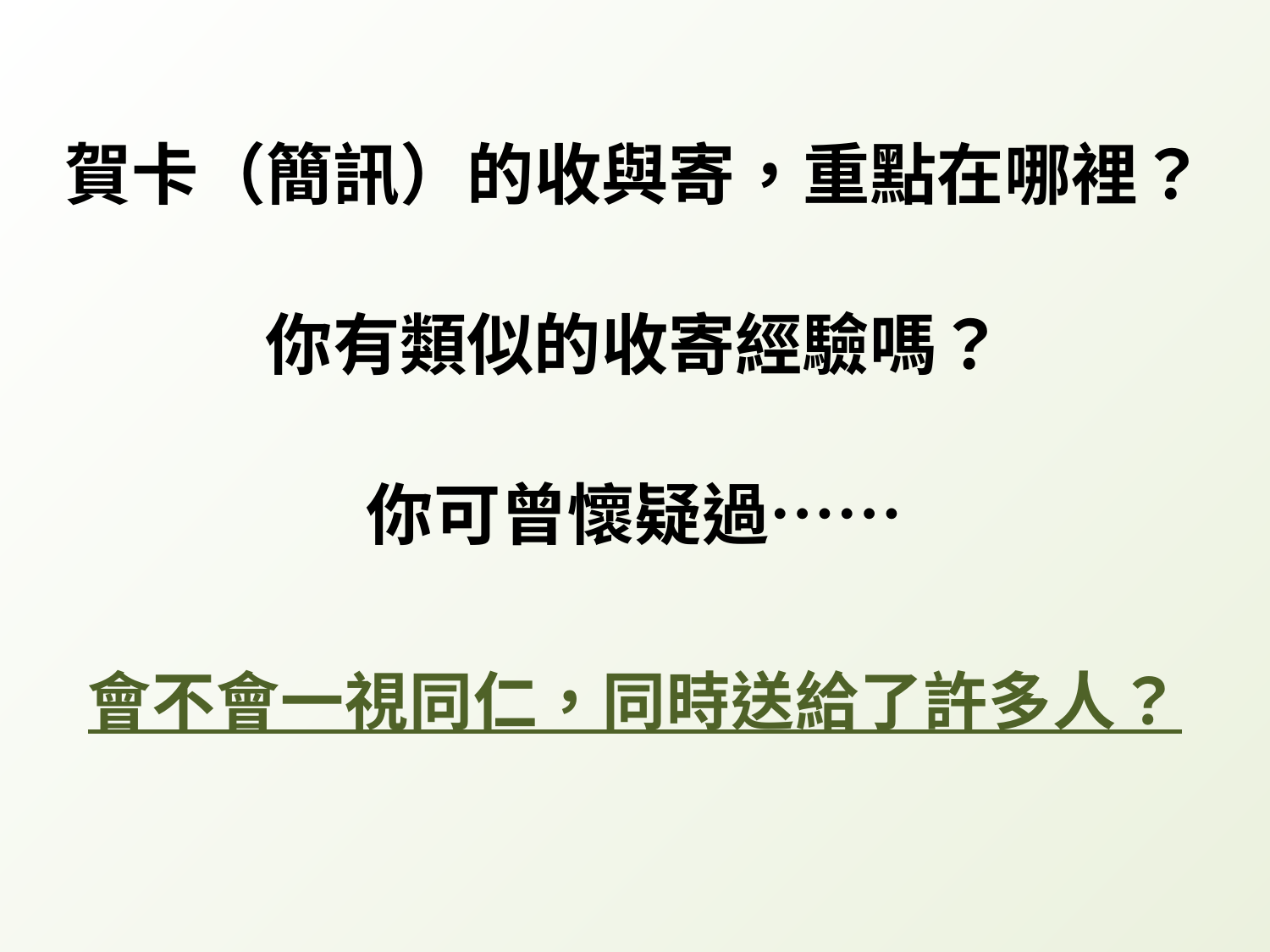

賀卡（簡訊）的收與寄，重點在哪裡？
你有類似的收寄經驗嗎？
你可曾懷疑過……
會不會一視同仁，同時送給了許多人？